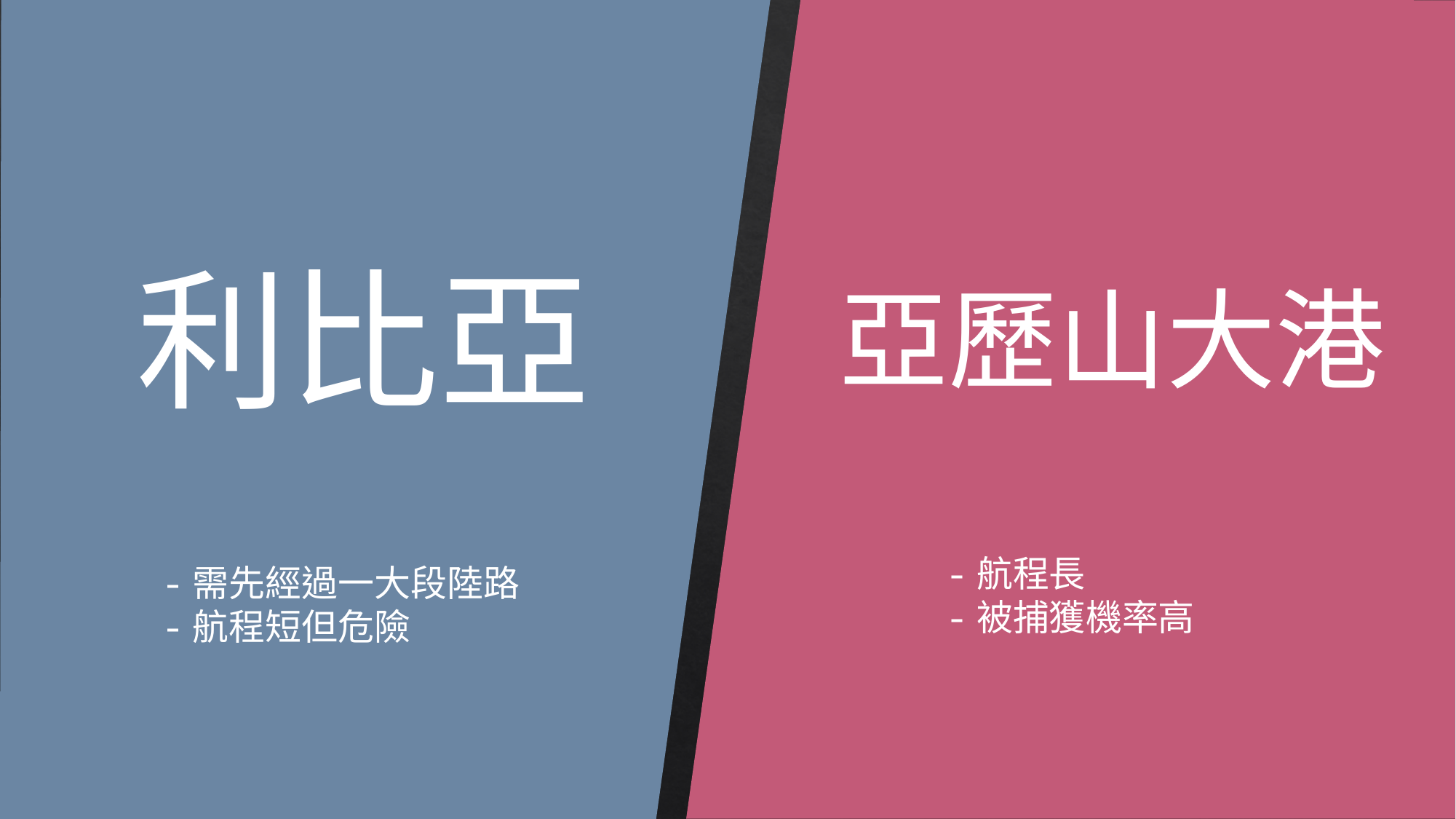

利比亞
亞歷山大港
-航程長
-被捕獲機率高
-需先經過一大段陸路
-航程短但危險